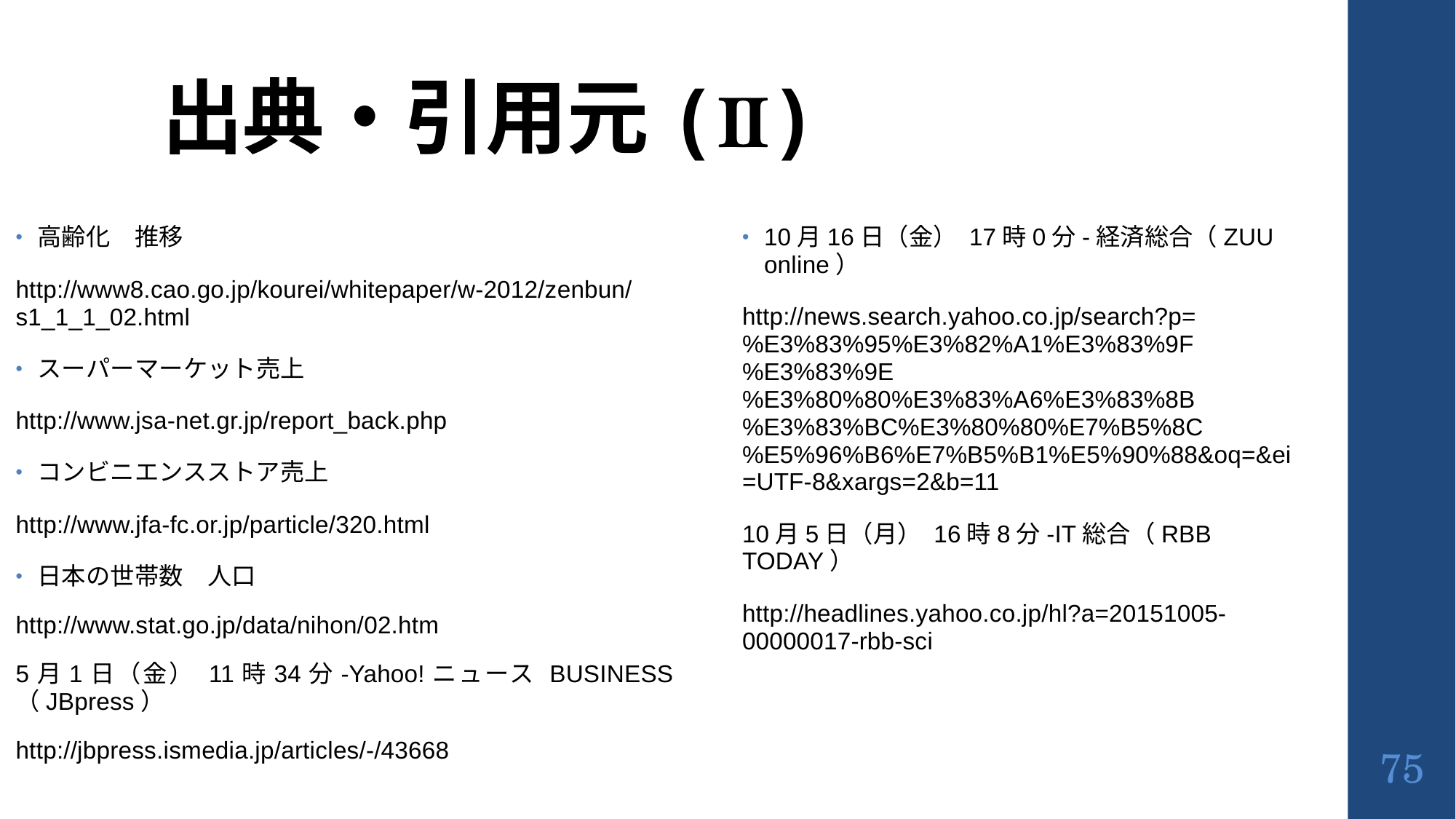

# 出典・引用元(Ⅱ)
高齢化　推移
http://www8.cao.go.jp/kourei/whitepaper/w-2012/zenbun/s1_1_1_02.html
スーパーマーケット売上
http://www.jsa-net.gr.jp/report_back.php
コンビニエンスストア売上
http://www.jfa-fc.or.jp/particle/320.html
日本の世帯数　人口
http://www.stat.go.jp/data/nihon/02.htm
5月1日（金） 11時34分-Yahoo!ニュース BUSINESS（JBpress）
http://jbpress.ismedia.jp/articles/-/43668
10月16日（金） 17時0分-経済総合（ZUU online）
http://news.search.yahoo.co.jp/search?p=%E3%83%95%E3%82%A1%E3%83%9F%E3%83%9E%E3%80%80%E3%83%A6%E3%83%8B%E3%83%BC%E3%80%80%E7%B5%8C%E5%96%B6%E7%B5%B1%E5%90%88&oq=&ei=UTF-8&xargs=2&b=11
10月5日（月） 16時8分-IT総合（RBB TODAY）
http://headlines.yahoo.co.jp/hl?a=20151005-00000017-rbb-sci

75